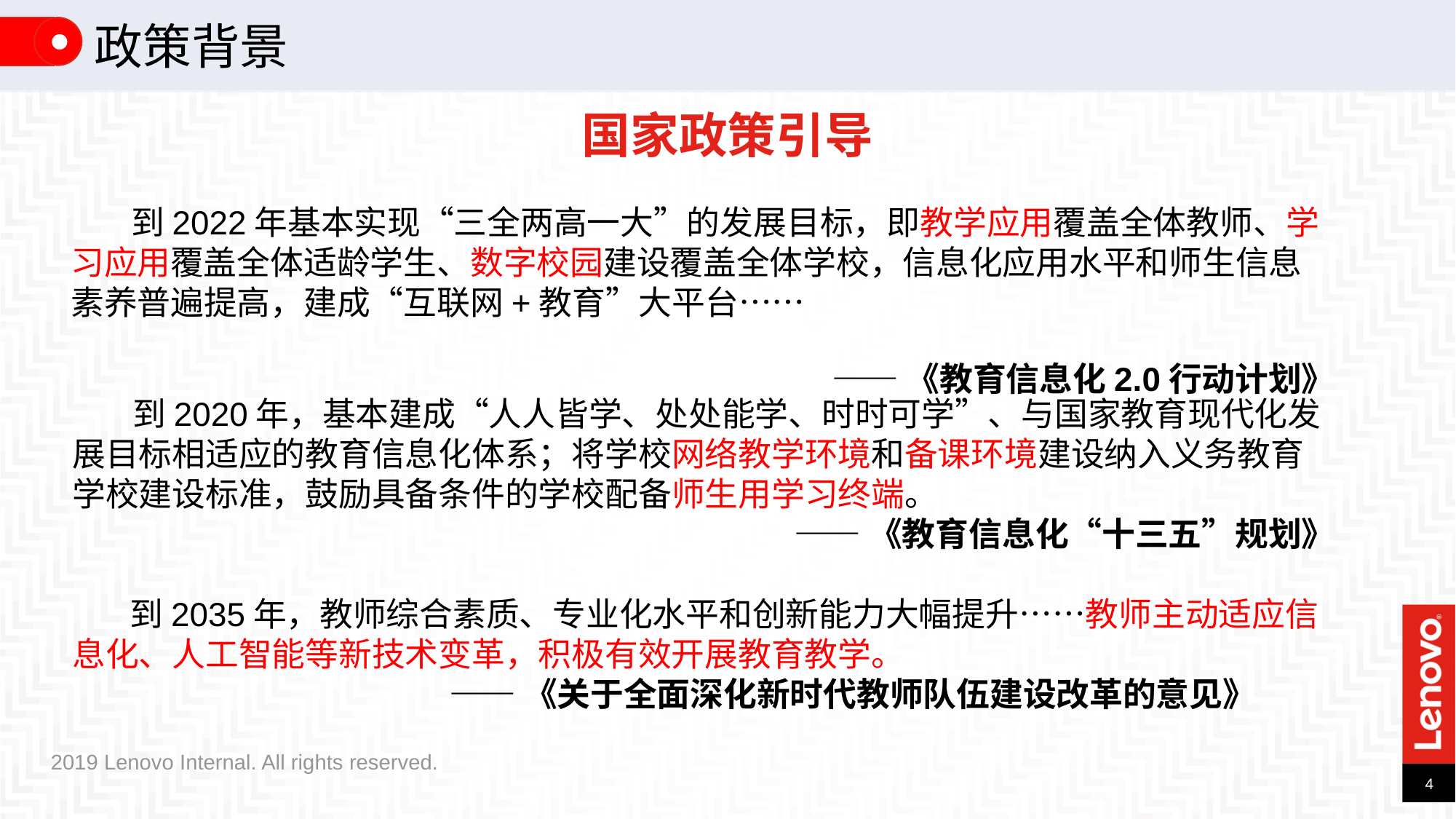

政策背景
国家政策引导
       到2022年基本实现“三全两高一大”的发展目标，即教学应用覆盖全体教师、学习应用覆盖全体适龄学生、数字校园建设覆盖全体学校，信息化应用水平和师生信息素养普遍提高，建成“互联网+教育”大平台……
   ——《教育信息化2.0行动计划》
       到2020年，基本建成“人人皆学、处处能学、时时可学”、与国家教育现代化发展目标相适应的教育信息化体系；将学校网络教学环境和备课环境建设纳入义务教育学校建设标准，鼓励具备条件的学校配备师生用学习终端。
——《教育信息化“十三五”规划》
       到2035年，教师综合素质、专业化水平和创新能力大幅提升……教师主动适应信息化、人工智能等新技术变革，积极有效开展教育教学。
                                                        ——《关于全面深化新时代教师队伍建设改革的意见》